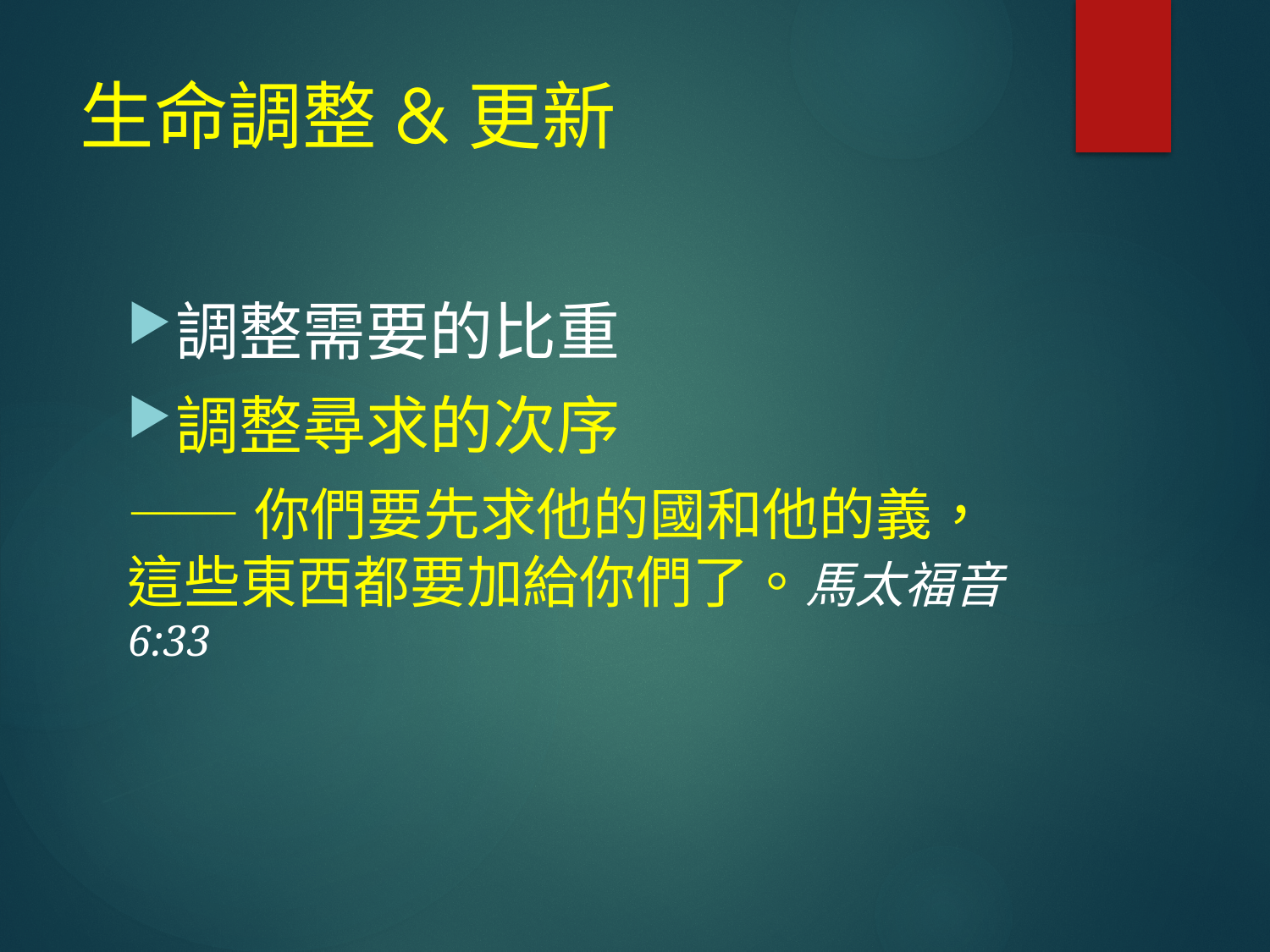

# 生命調整&更新
調整需要的比重
調整尋求的次序
——你們要先求他的國和他的義，這些東西都要加給你們了。馬太福音6:33